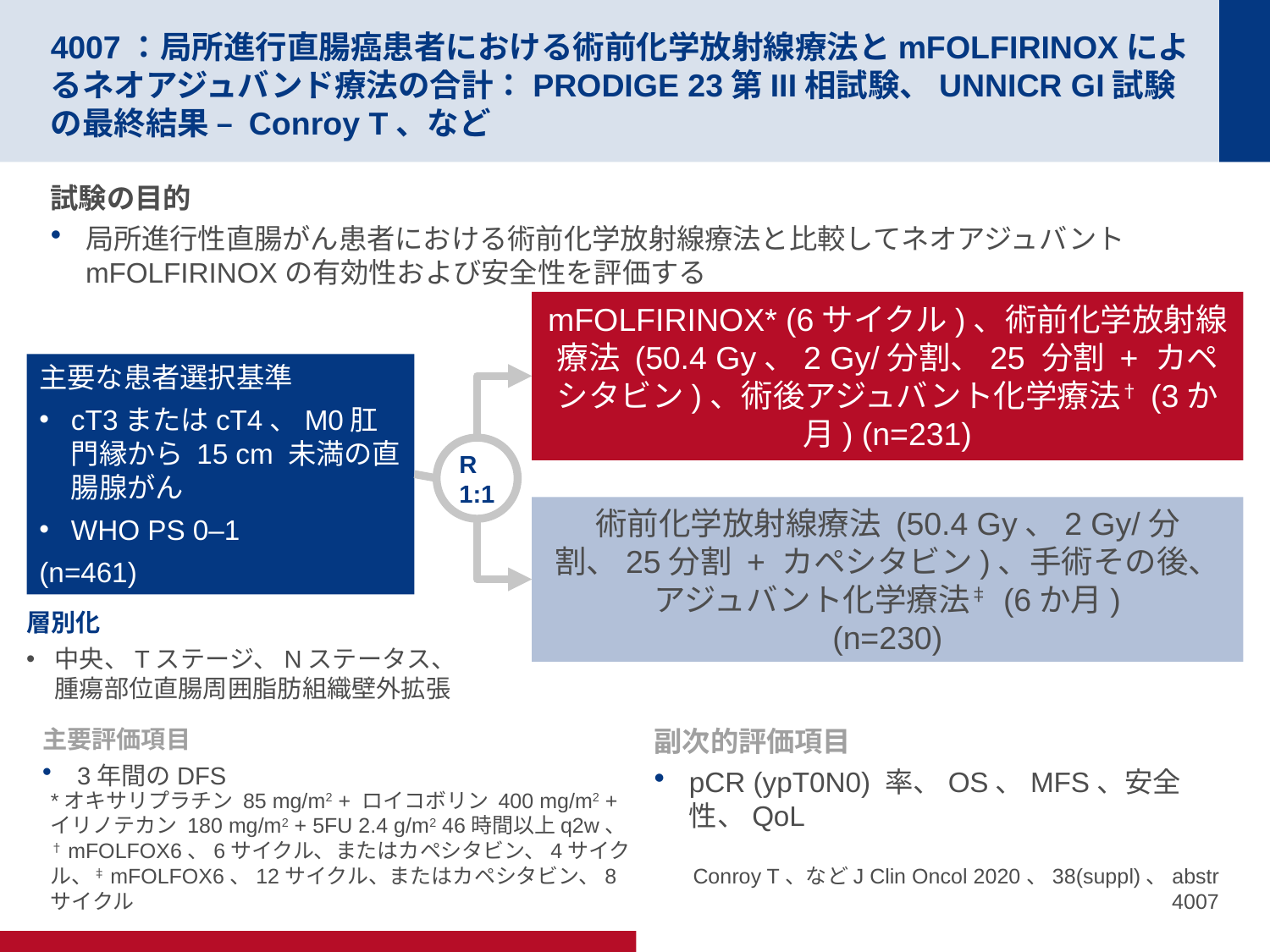

# 4007：局所進行直腸癌患者における術前化学放射線療法とmFOLFIRINOXによるネオアジュバンド療法の合計：PRODIGE 23第III相試験、UNNICR GI試験の最終結果 – Conroy T、など
試験の目的
局所進行性直腸がん患者における術前化学放射線療法と比較してネオアジュバントmFOLFIRINOXの有効性および安全性を評価する
mFOLFIRINOX* (6サイクル)、術前化学放射線療法 (50.4 Gy、2 Gy/分割、25 分割 + カペシタビン)、術後アジュバント化学療法† (3か月) (n=231)
主要な患者選択基準
cT3またはcT4、M0肛門縁から 15 cm 未満の直腸腺がん
WHO PS 0–1
(n=461)
R
1:1
術前化学放射線療法 (50.4 Gy、2 Gy/分割、25分割 + カペシタビン)、手術その後、アジュバント化学療法‡ (6か月)
(n=230)
層別化
中央、Tステージ、Nステータス、
腫瘍部位直腸周囲脂肪組織壁外拡張

主要評価項目
3年間のDFS
副次的評価項目
pCR (ypT0N0) 率、OS、MFS、安全性、QoL
*オキサリプラチン 85 mg/m2 + ロイコボリン 400 mg/m2 +
イリノテカン 180 mg/m2 + 5FU 2.4 g/m2 46時間以上q2w、†mFOLFOX6、6サイクル、またはカペシタビン、4サイクル、‡mFOLFOX6、12サイクル、またはカペシタビン、8サイクル
Conroy T、などJ Clin Oncol 2020、38(suppl)、abstr 4007